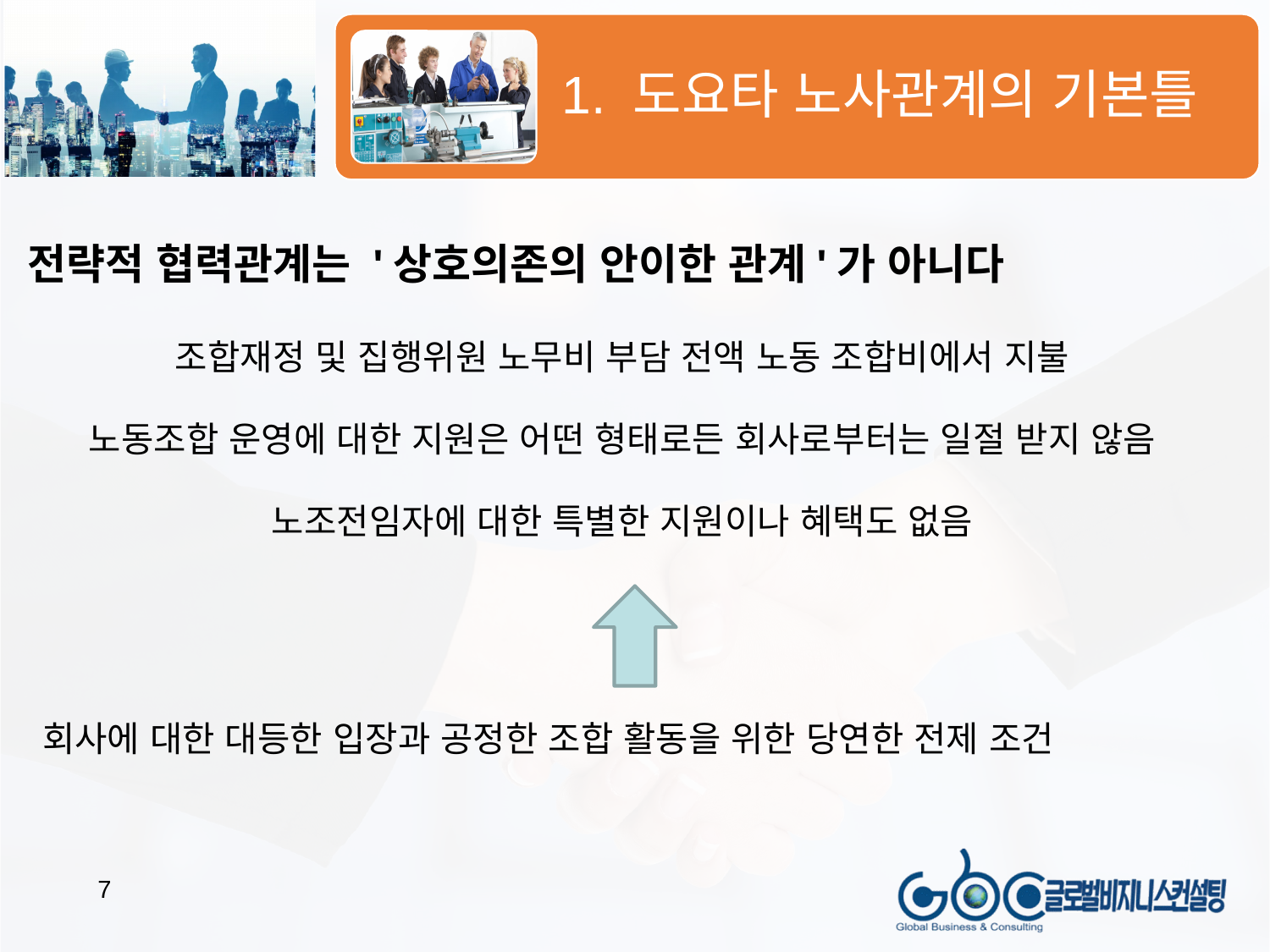

1. 도요타 노사관계의 기본틀
전략적 협력관계는 '상호의존의 안이한 관계'가 아니다

조합재정 및 집행위원 노무비 부담 전액 노동 조합비에서 지불

노동조합 운영에 대한 지원은 어떤 형태로든 회사로부터는 일절 받지 않음

노조전임자에 대한 특별한 지원이나 혜택도 없음

회사에 대한 대등한 입장과 공정한 조합 활동을 위한 당연한 전제 조건

7